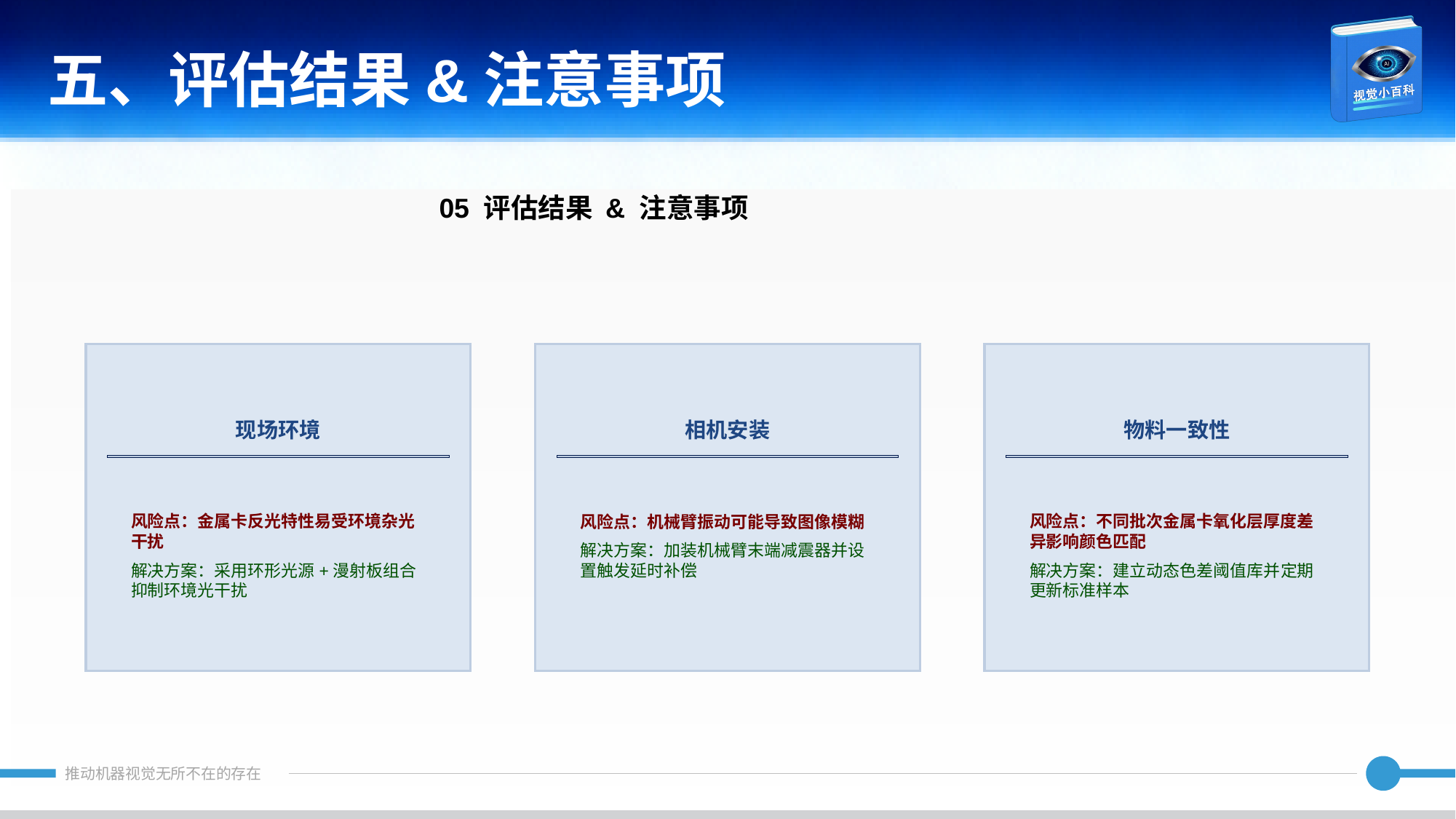

五、评估结果&注意事项

05 评估结果 & 注意事项

现场环境

相机安装

物料一致性

风险点：金属卡反光特性易受环境杂光干扰
解决方案：采用环形光源+漫射板组合抑制环境光干扰

风险点：机械臂振动可能导致图像模糊
解决方案：加装机械臂末端减震器并设置触发延时补偿

风险点：不同批次金属卡氧化层厚度差异影响颜色匹配
解决方案：建立动态色差阈值库并定期更新标准样本
11